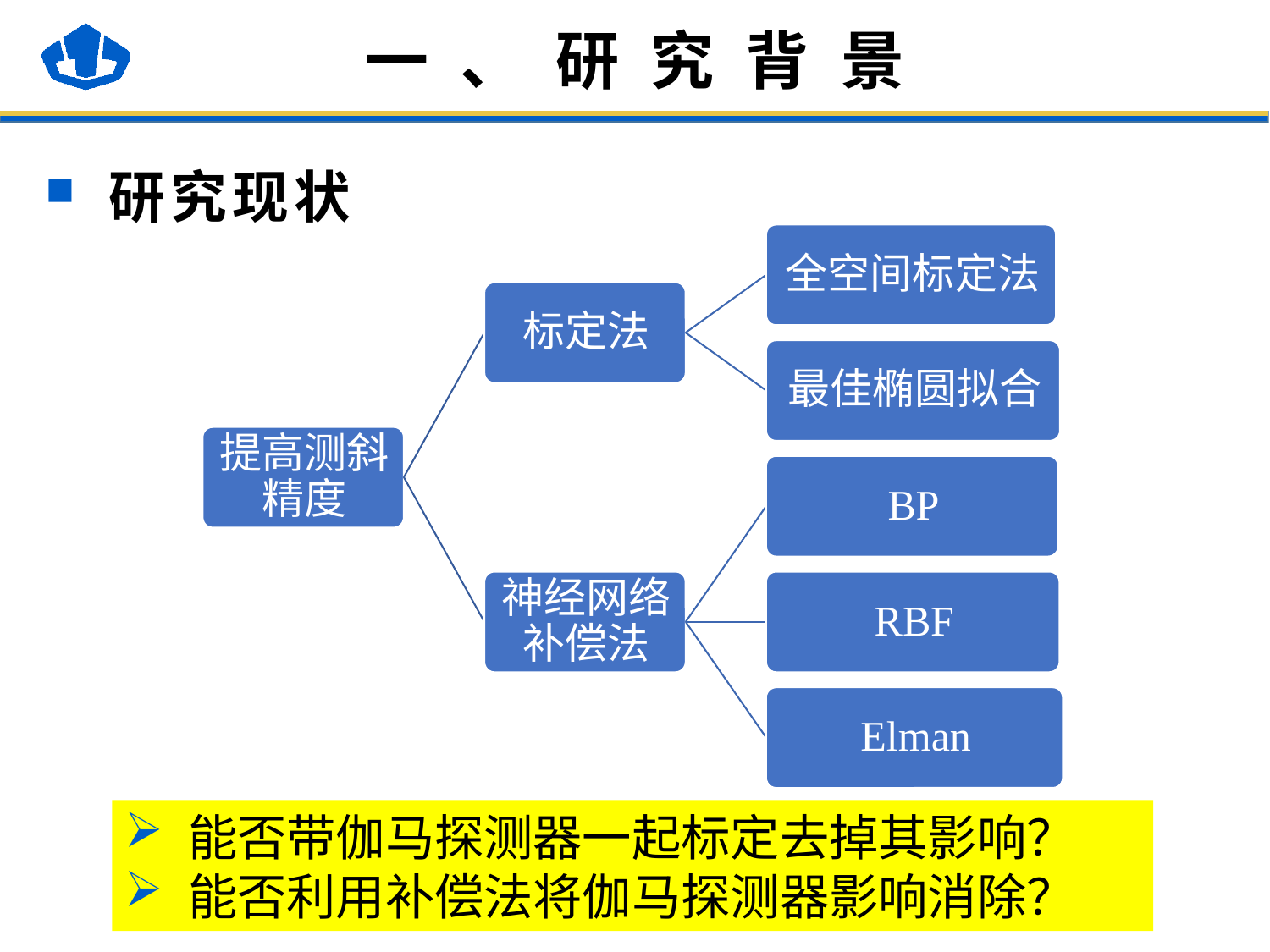

# 一、研究背景
研究现状
提高测斜精度

标定法

全空间标定法

最佳椭圆拟合

神经网络补偿法

BP

RBF

Elman
能否带伽马探测器一起标定去掉其影响？
能否利用补偿法将伽马探测器影响消除？